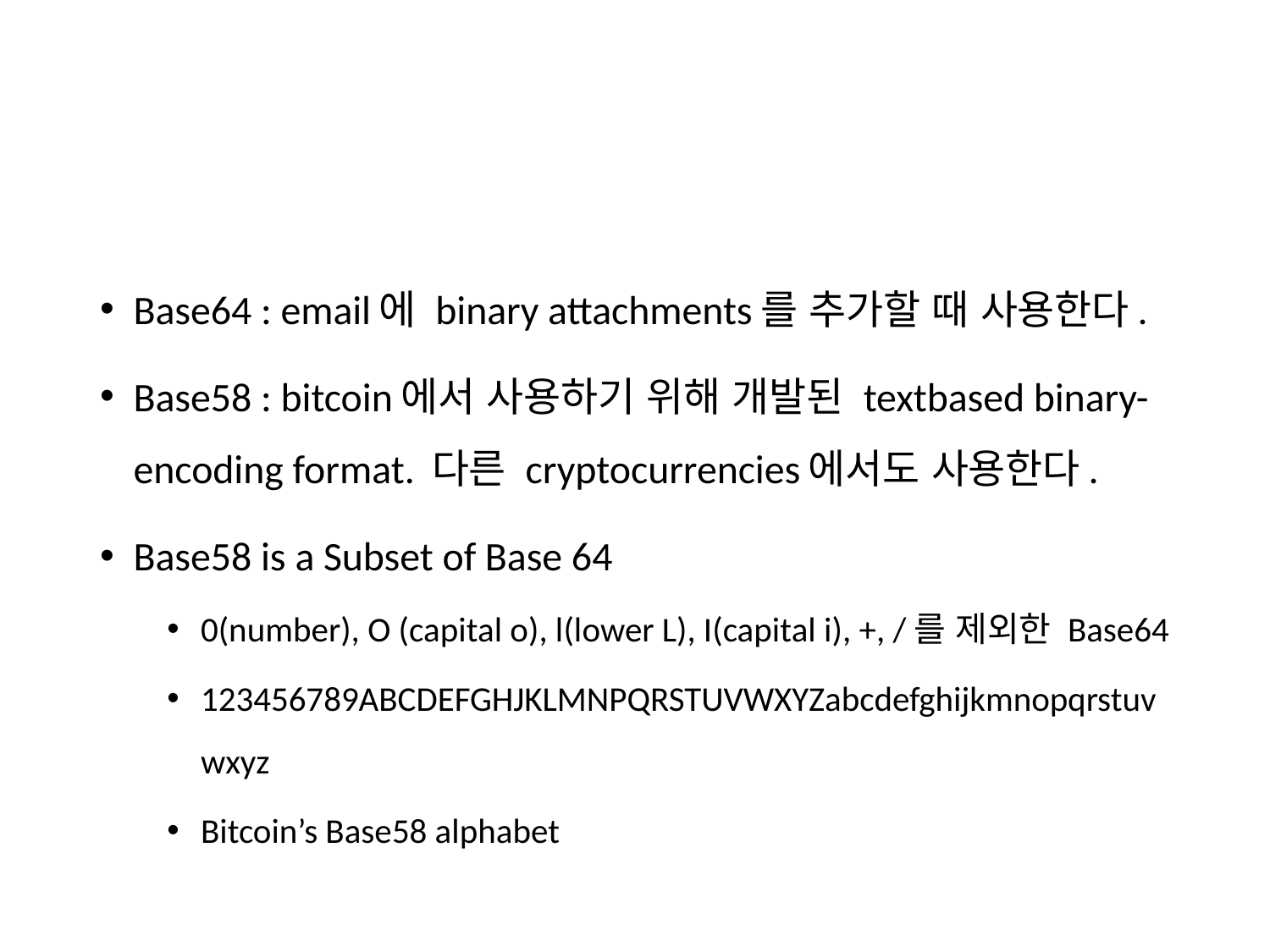

#
Base64 : email에 binary attachments를 추가할 때 사용한다.
Base58 : bitcoin에서 사용하기 위해 개발된 textbased binary-encoding format. 다른 cryptocurrencies에서도 사용한다.
Base58 is a Subset of Base 64
0(number), O (capital o), l(lower L), I(capital i), +, /를 제외한 Base64
123456789ABCDEFGHJKLMNPQRSTUVWXYZabcdefghijkmnopqrstuvwxyz
Bitcoin’s Base58 alphabet